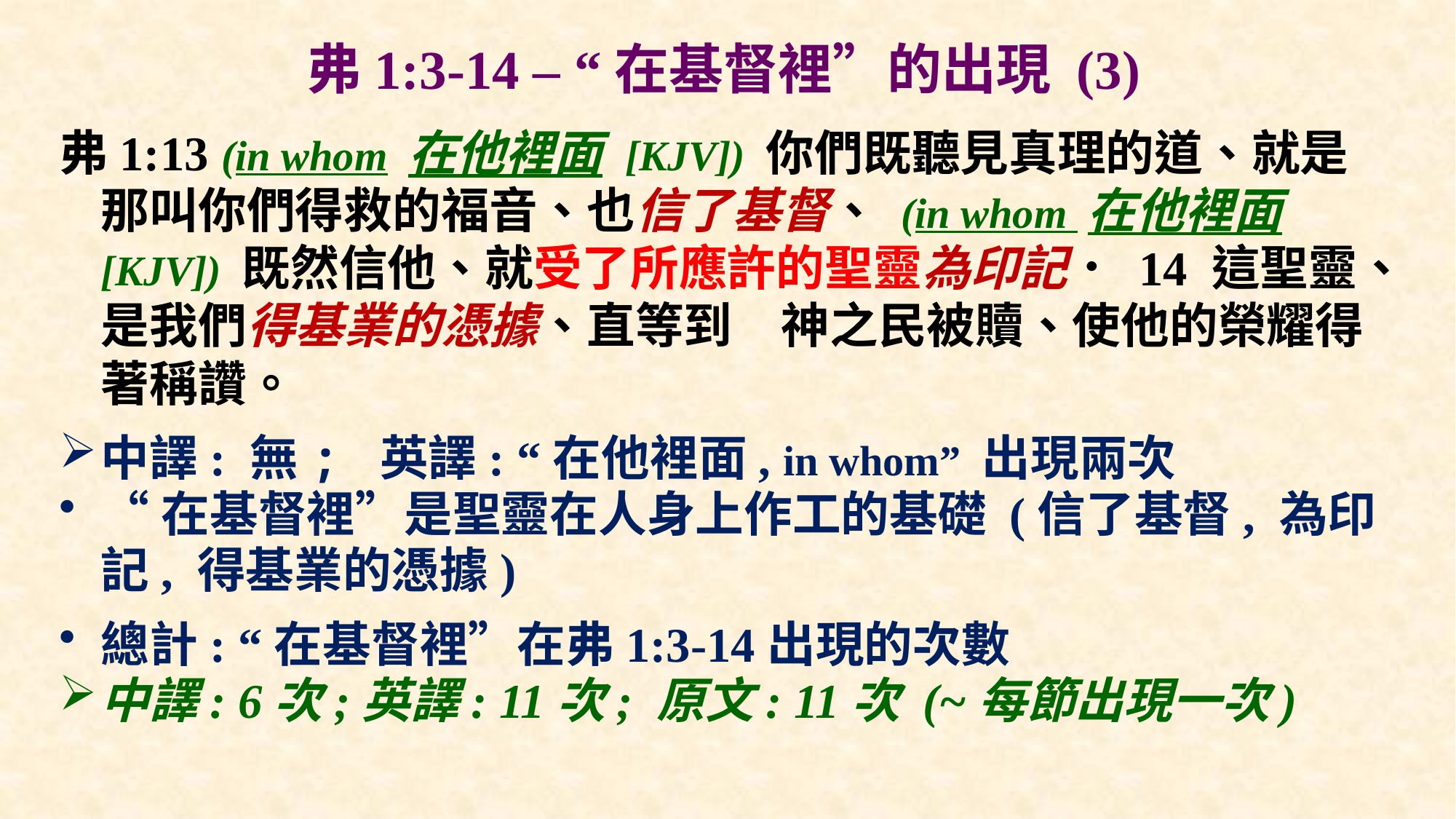

# 弗1:3-14 – “在基督裡”的出現 (3)
弗1:13 (in whom 在他裡面 [KJV]) 你們既聽見真理的道、就是那叫你們得救的福音、也信了基督、 (in whom 在他裡面 [KJV]) 既然信他、就受了所應許的聖靈為印記． 14 這聖靈、是我們得基業的憑據、直等到　神之民被贖、使他的榮耀得著稱讚。
中譯: 無; 英譯: “在他裡面, in whom” 出現兩次
“在基督裡”是聖靈在人身上作工的基礎 (信了基督, 為印記, 得基業的憑據)
總計: “在基督裡”在弗1:3-14出現的次數
中譯: 6次;英譯: 11次; 原文: 11次 (~每節出現一次)